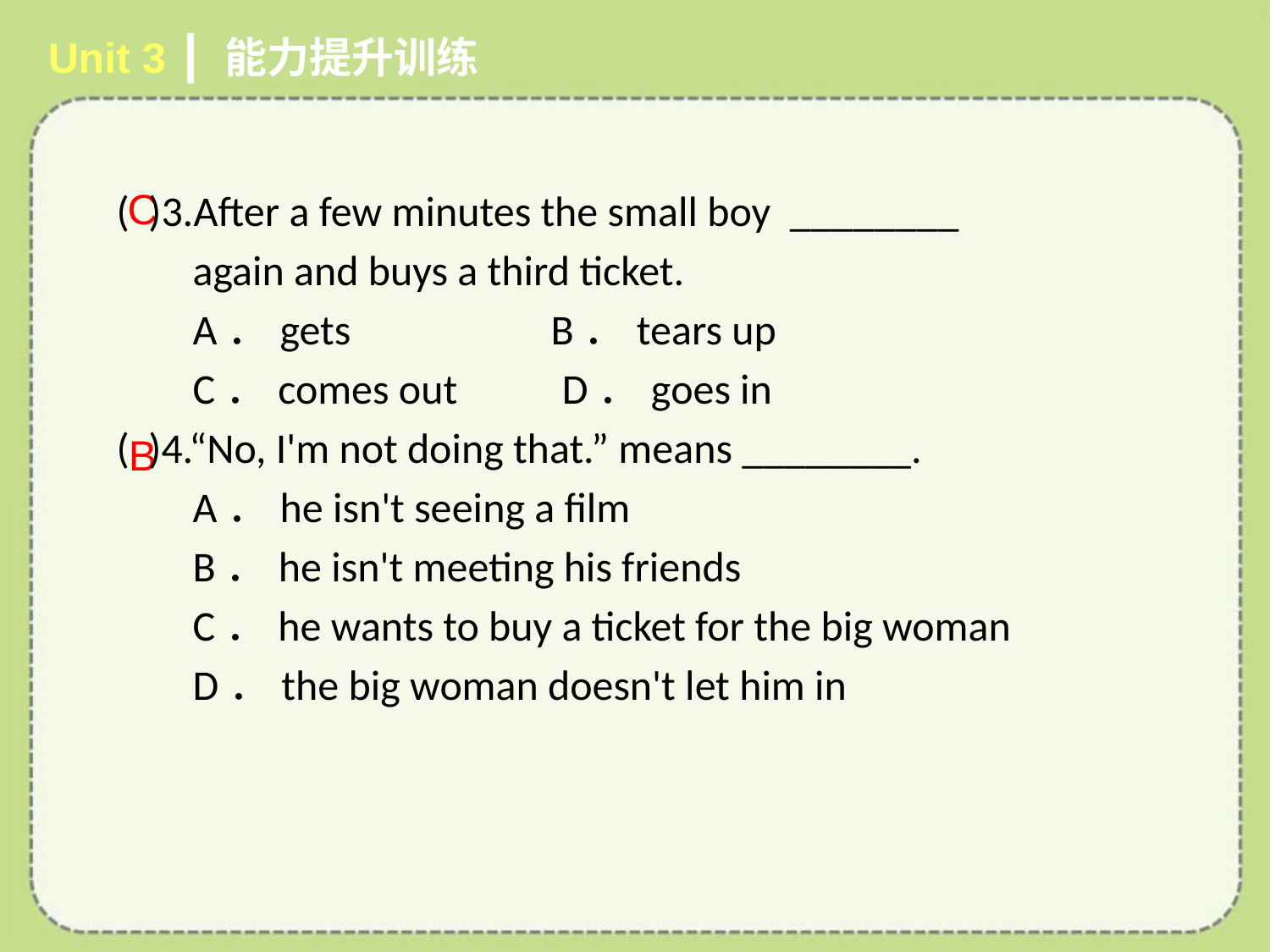

Unit 3 ┃ 能力提升训练
C
# (  )3.After a few minutes the small boy  ________
        again and buys a third ticket.
        A．gets                     B．tears up
        C．comes out           D．goes in
(  )4.“No, I'm not doing that.” means ________.
        A．he isn't seeing a film
        B．he isn't meeting his friends
        C．he wants to buy a ticket for the big woman
        D．the big woman doesn't let him in

B